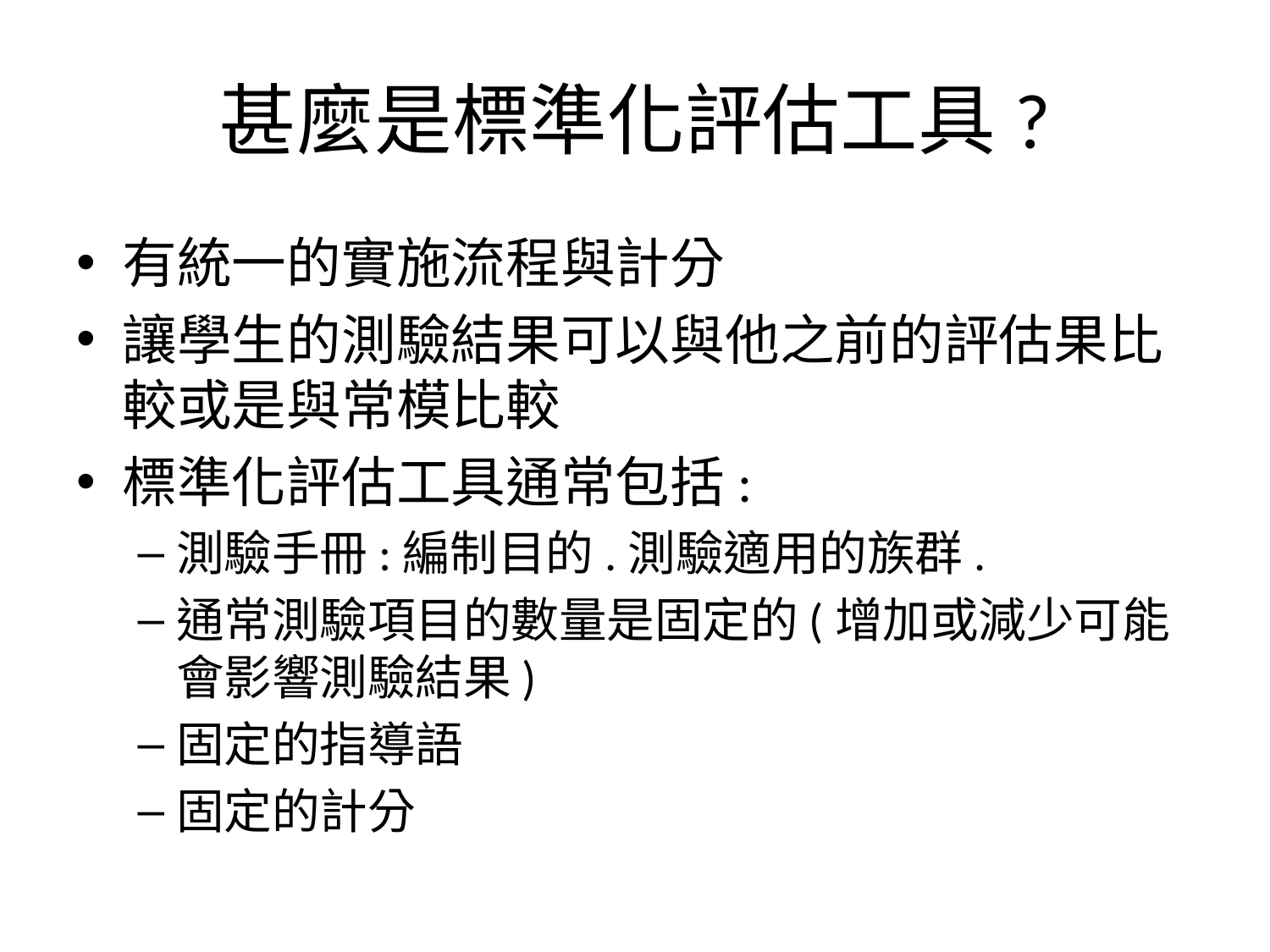

# 甚麼是標準化評估工具?
有統一的實施流程與計分
讓學生的測驗結果可以與他之前的評估果比較或是與常模比較
標準化評估工具通常包括:
測驗手冊:編制目的.測驗適用的族群.
通常測驗項目的數量是固定的(增加或減少可能會影響測驗結果)
固定的指導語
固定的計分